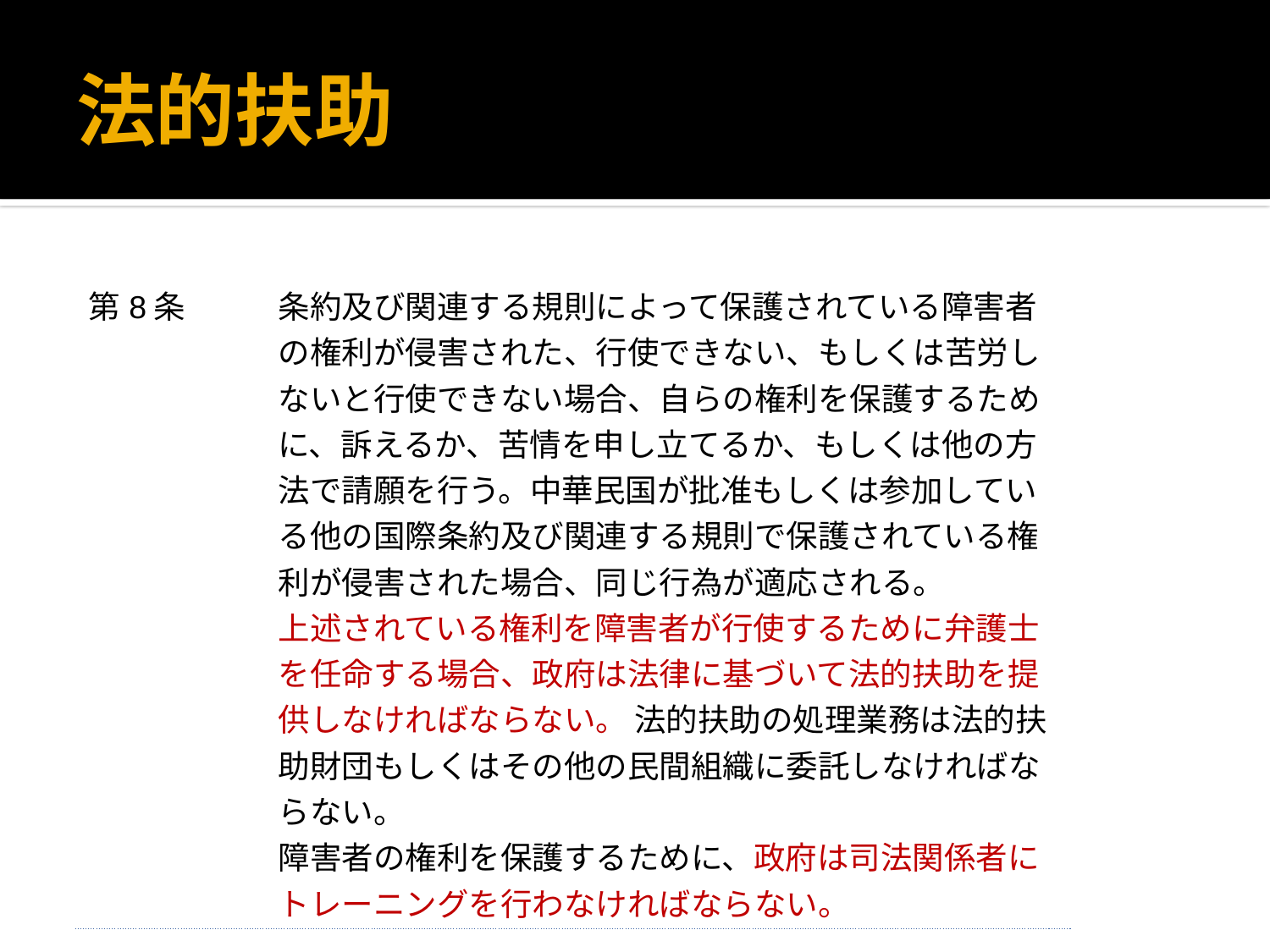

# 法的扶助
| 第8条 |  | 条約及び関連する規則によって保護されている障害者の権利が侵害された、行使できない、もしくは苦労しないと行使できない場合、自らの権利を保護するために、訴えるか、苦情を申し立てるか、もしくは他の方法で請願を行う。中華民国が批准もしくは参加している他の国際条約及び関連する規則で保護されている権利が侵害された場合、同じ行為が適応される。 上述されている権利を障害者が行使するために弁護士を任命する場合、政府は法律に基づいて法的扶助を提供しなければならない。 法的扶助の処理業務は法的扶助財団もしくはその他の民間組織に委託しなければならない。 障害者の権利を保護するために、政府は司法関係者にトレーニングを行わなければならない。 |
| --- | --- | --- |